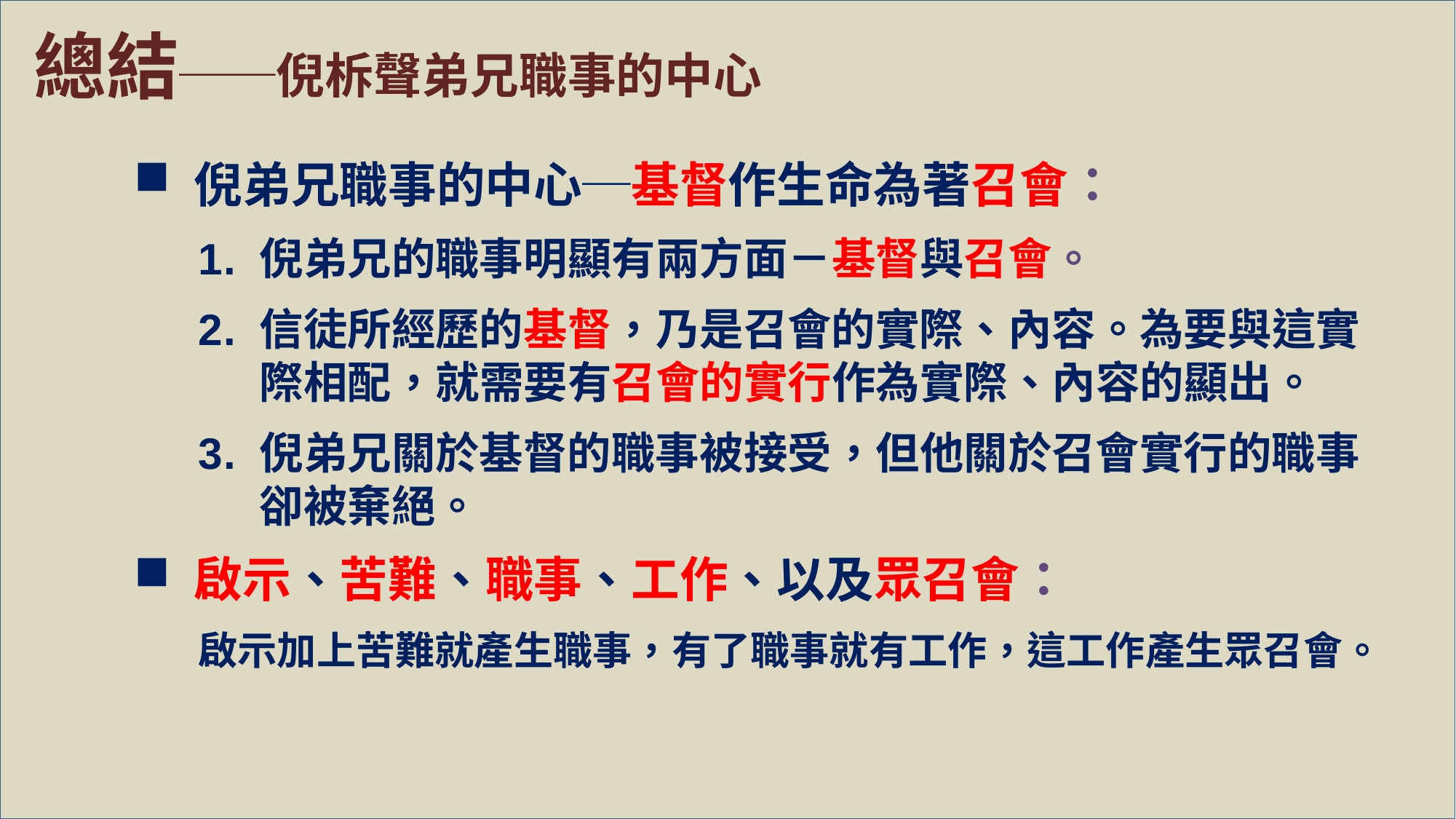

總結──倪柝聲弟兄職事的中心
 倪弟兄職事的中心─基督作生命為著召會：
倪弟兄的職事明顯有兩方面－基督與召會。
信徒所經歷的基督，乃是召會的實際、內容。為要與這實際相配，就需要有召會的實行作為實際、內容的顯出。
倪弟兄關於基督的職事被接受，但他關於召會實行的職事卻被棄絕。
 啟示、苦難、職事、工作、以及眾召會：
啟示加上苦難就產生職事，有了職事就有工作，這工作產生眾召會。